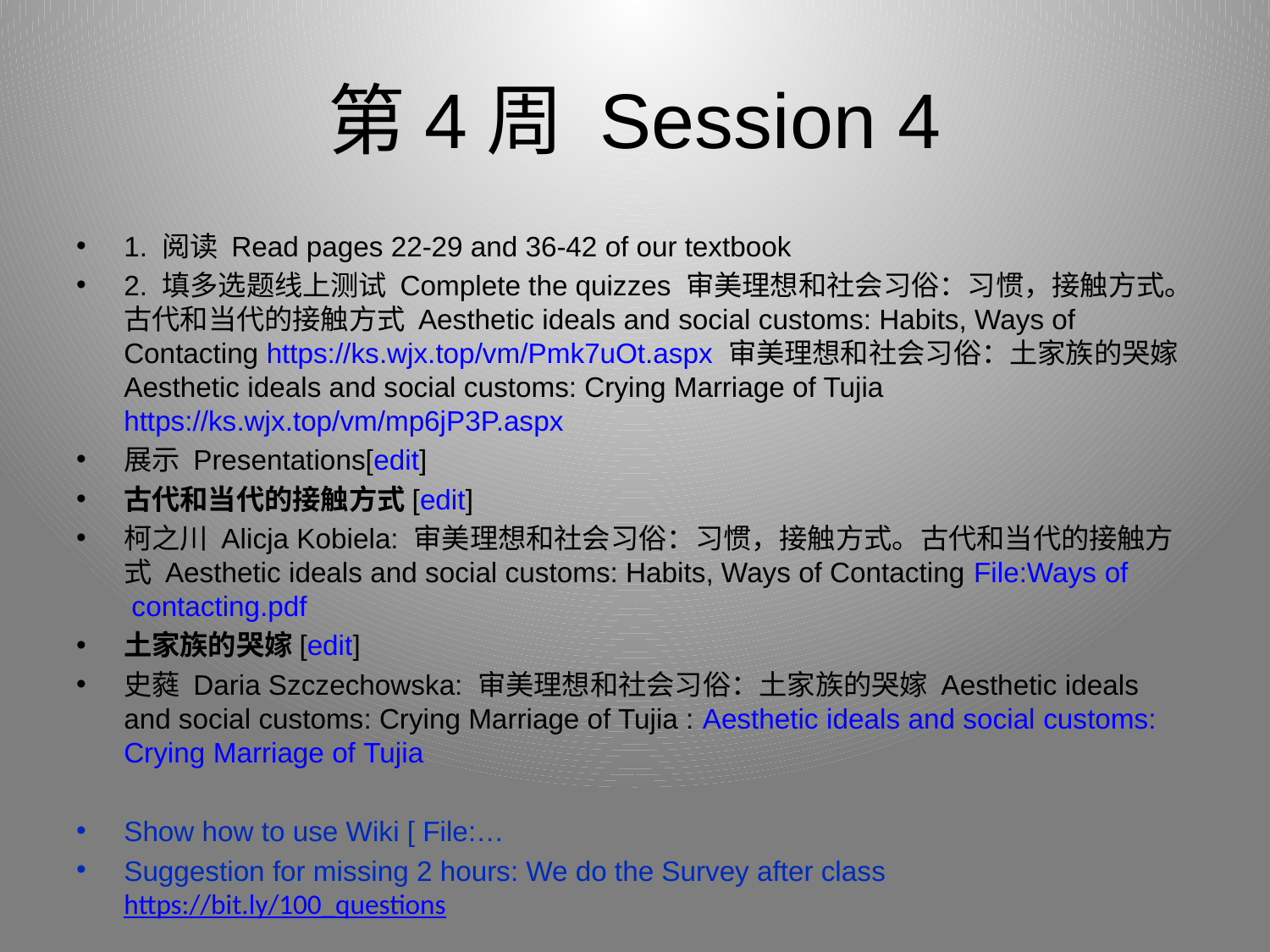

# 第4周 Session 4
1. 阅读 Read pages 22-29 and 36-42 of our textbook
2. 填多选题线上测试 Complete the quizzes 审美理想和社会习俗：习惯，接触方式。古代和当代的接触方式 Aesthetic ideals and social customs: Habits, Ways of Contacting https://ks.wjx.top/vm/Pmk7uOt.aspx 审美理想和社会习俗：土家族的哭嫁 Aesthetic ideals and social customs: Crying Marriage of Tujia https://ks.wjx.top/vm/mp6jP3P.aspx
展示 Presentations[edit]
古代和当代的接触方式[edit]
柯之川 Alicja Kobiela: 审美理想和社会习俗：习惯，接触方式。古代和当代的接触方式 Aesthetic ideals and social customs: Habits, Ways of Contacting File:Ways of contacting.pdf
土家族的哭嫁[edit]
史蕤 Daria Szczechowska: 审美理想和社会习俗：土家族的哭嫁 Aesthetic ideals and social customs: Crying Marriage of Tujia : Aesthetic ideals and social customs: Crying Marriage of Tujia

Show how to use Wiki [ File:…
Suggestion for missing 2 hours: We do the Survey after class https://bit.ly/100_questions